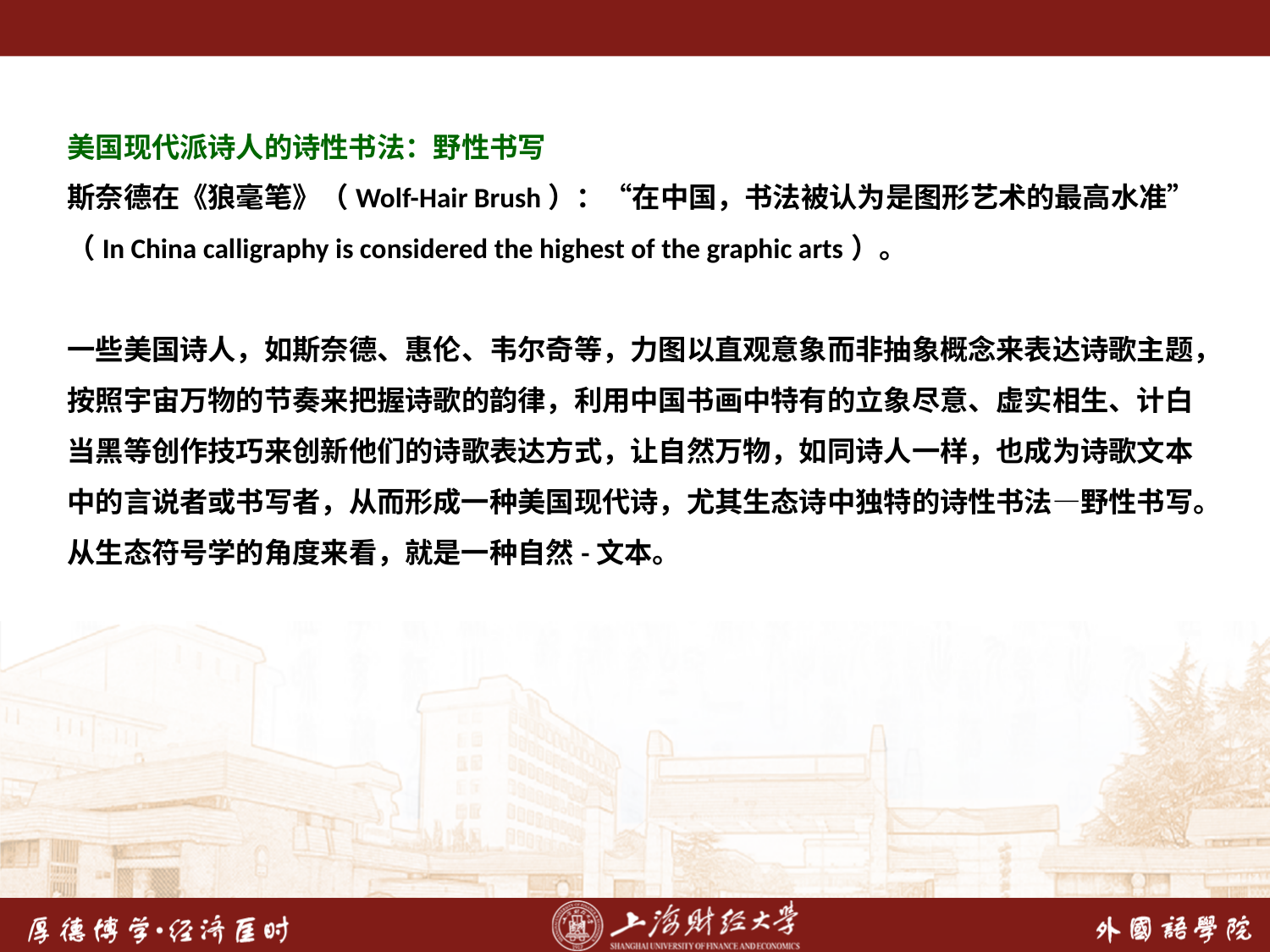

美国现代派诗人的诗性书法：野性书写
斯奈德在《狼毫笔》（Wolf-Hair Brush）：“在中国，书法被认为是图形艺术的最高水准”（In China calligraphy is considered the highest of the graphic arts）。

一些美国诗人，如斯奈德、惠伦、韦尔奇等，力图以直观意象而非抽象概念来表达诗歌主题，按照宇宙万物的节奏来把握诗歌的韵律，利用中国书画中特有的立象尽意、虚实相生、计白当黑等创作技巧来创新他们的诗歌表达方式，让自然万物，如同诗人一样，也成为诗歌文本中的言说者或书写者，从而形成一种美国现代诗，尤其生态诗中独特的诗性书法—野性书写。从生态符号学的角度来看，就是一种自然-文本。